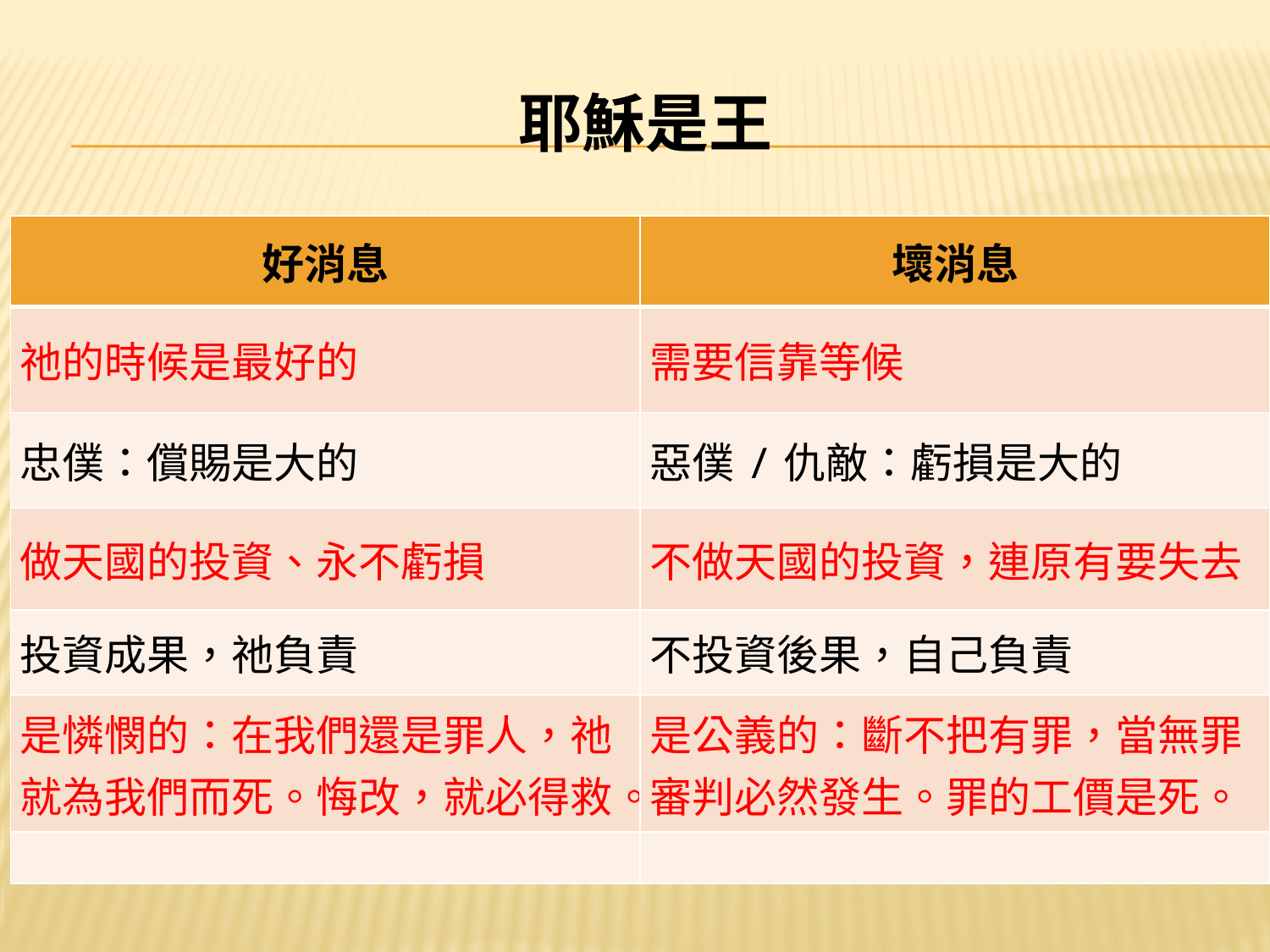

# 耶穌是王
| 好消息 | 壞消息 |
| --- | --- |
| 祂的時候是最好的 | 需要信靠等候 |
| 忠僕：償賜是大的 | 惡僕/仇敵：虧損是大的 |
| 做天國的投資、永不虧損 | 不做天國的投資，連原有要失去 |
| 投資成果，祂負責 | 不投資後果，自己負責 |
| 是憐憫的：在我們還是罪人，祂就為我們而死。悔改，就必得救。 | 是公義的：斷不把有罪，當無罪 審判必然發生。罪的工價是死。 |
|  |  |